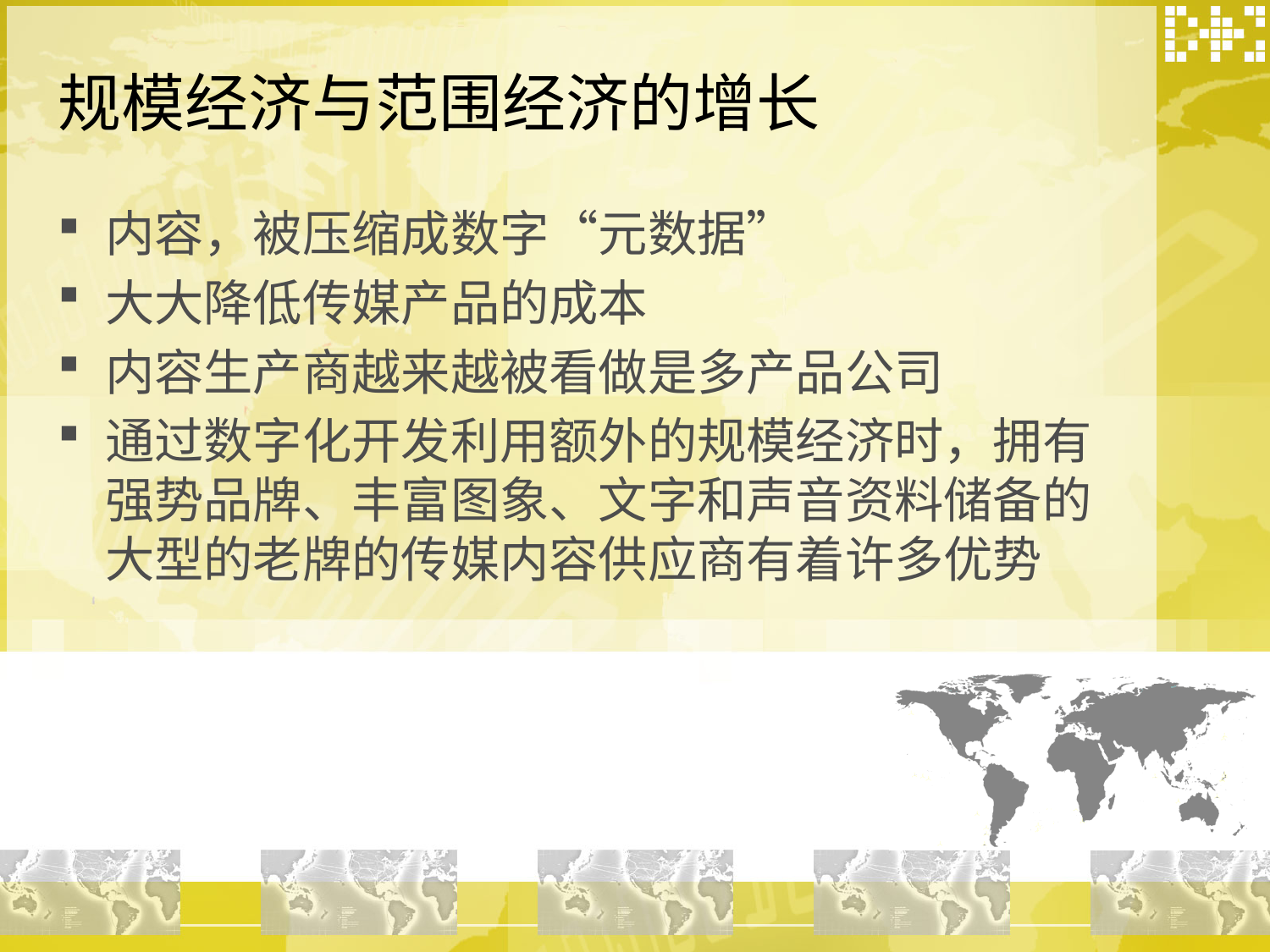

# 规模经济与范围经济的增长
内容，被压缩成数字“元数据”
大大降低传媒产品的成本
内容生产商越来越被看做是多产品公司
通过数字化开发利用额外的规模经济时，拥有强势品牌、丰富图象、文字和声音资料储备的大型的老牌的传媒内容供应商有着许多优势